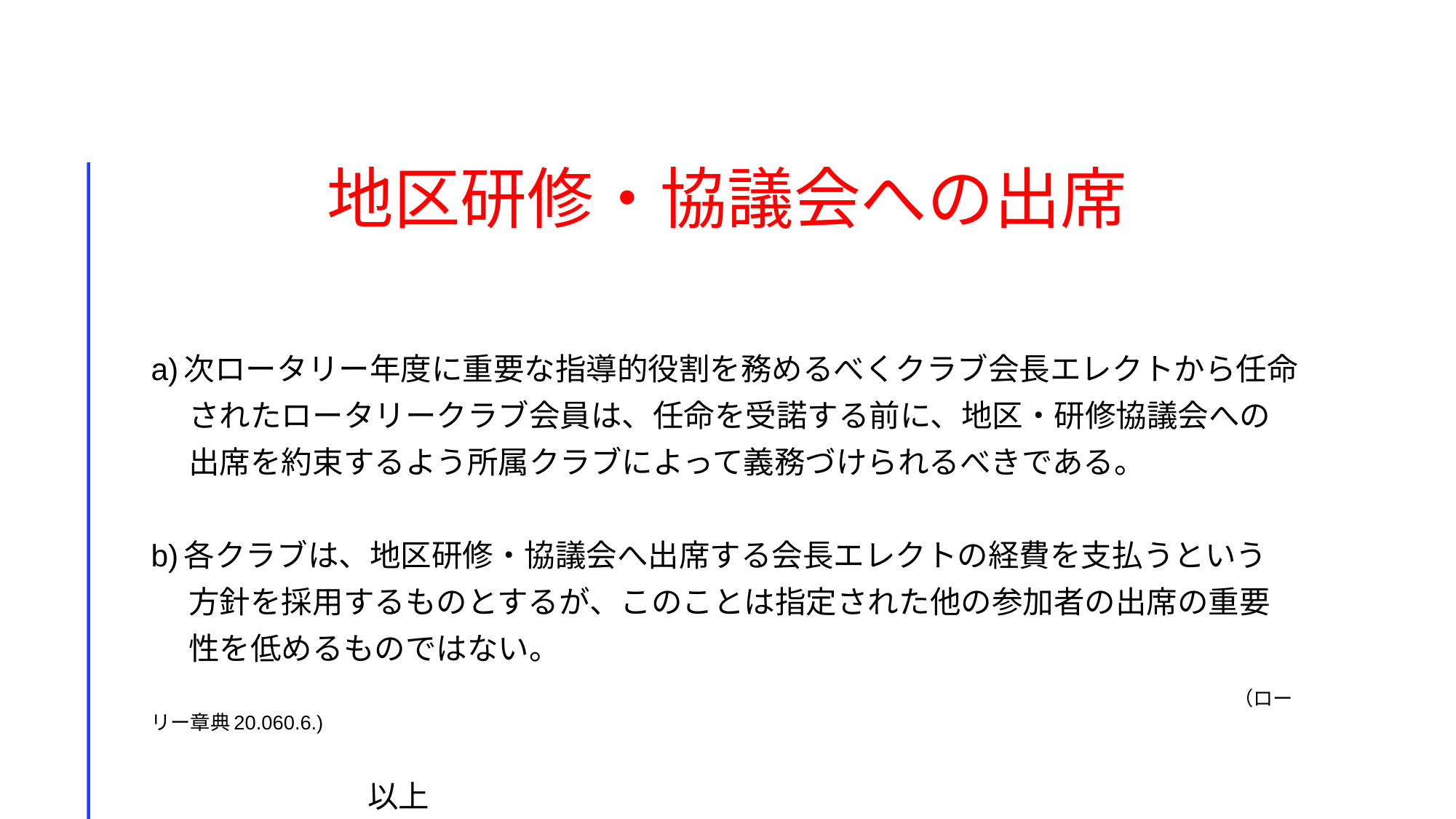

地区研修・協議会への出席

a)次ロータリー年度に重要な指導的役割を務めるべくクラブ会長エレクトから任命
　 されたロータリークラブ会員は、任命を受諾する前に、地区・研修協議会への
　 出席を約束するよう所属クラブによって義務づけられるべきである。

b)各クラブは、地区研修・協議会へ出席する会長エレクトの経費を支払うという
　 方針を採用するものとするが、このことは指定された他の参加者の出席の重要
　 性を低めるものではない。
　　　　　　　　　　　　　　　　　　　　　　　　　　　　　　　　　　　（ロータリー章典20.060.6.)
　　　　　　　　　　　　　　　　　　　　　　　　　　　　　　　　　　　　　　　　　　　　以上